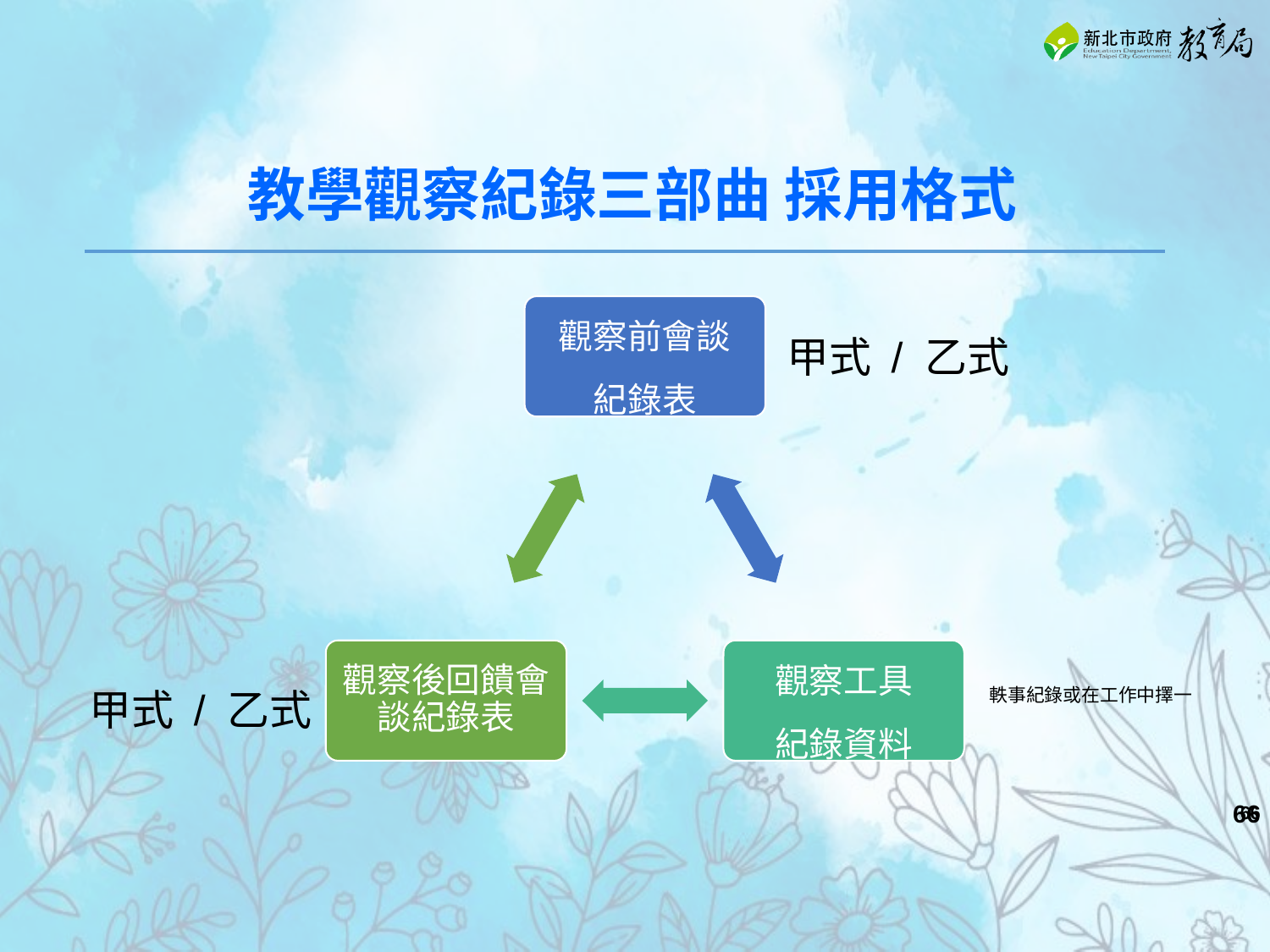

教學觀察紀錄三部曲 採用格式

觀察前會談
紀錄表

觀察後回饋會談紀錄表
觀察工具
紀錄資料

甲式 / 乙式
軼事紀錄或在工作中擇一
甲式 / 乙式
66
66